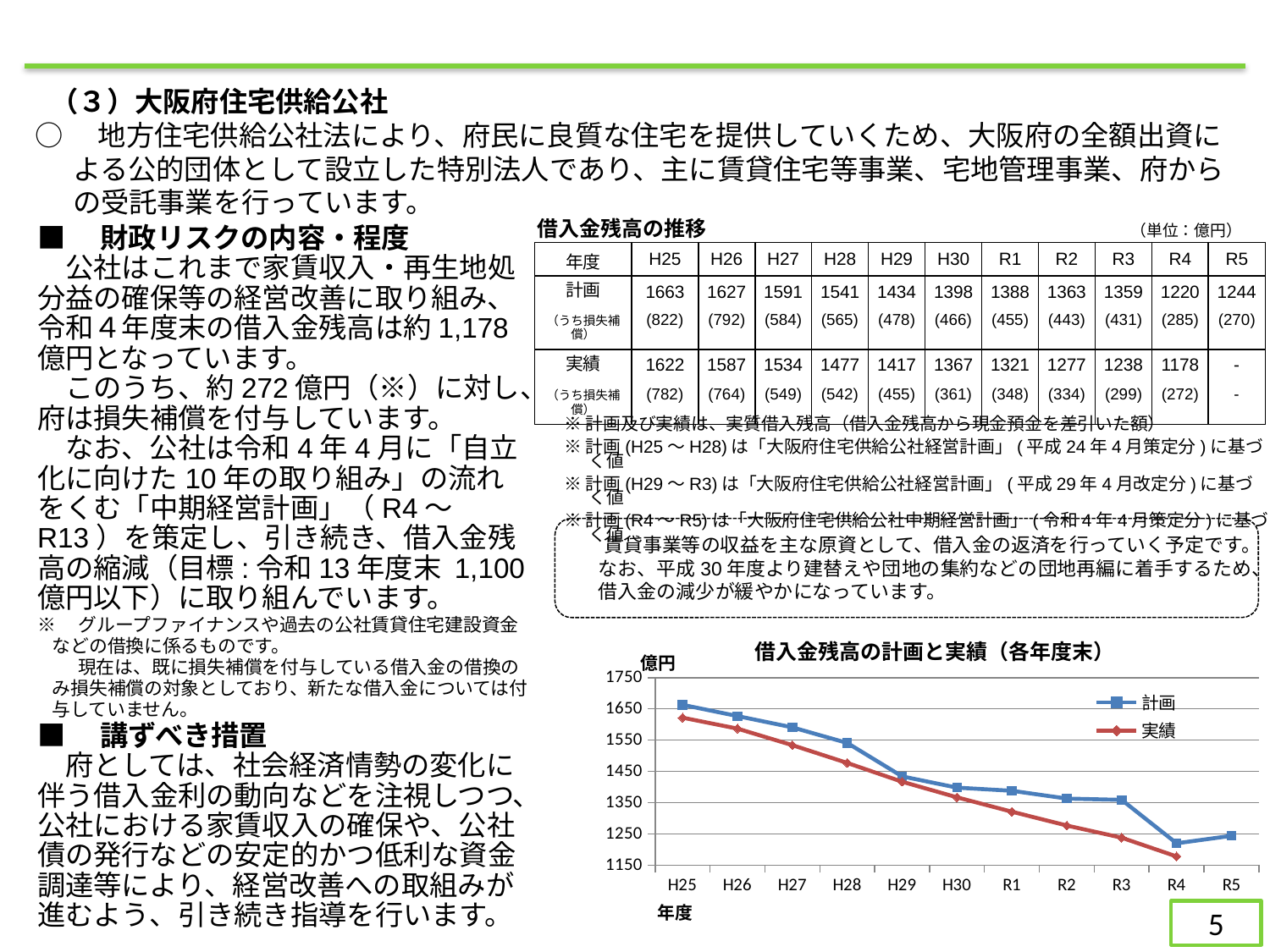

（３）大阪府住宅供給公社
  ○　地方住宅供給公社法により、府民に良質な住宅を提供していくため、大阪府の全額出資による公的団体として設立した特別法人であり、主に賃貸住宅等事業、宅地管理事業、府からの受託事業を行っています。
借入金残高の推移
（単位：億円）
■　財政リスクの内容・程度
　公社はこれまで家賃収入・再生地処分益の確保等の経営改善に取り組み、令和４年度末の借入金残高は約1,178億円となっています。
　このうち、約272億円（※）に対し、府は損失補償を付与しています。
　なお、公社は令和4年4月に「自立化に向けた10年の取り組み」の流れをくむ「中期経営計画」（R4～R13）を策定し、引き続き、借入金残高の縮減（目標:令和13年度末 1,100億円以下）に取り組んでいます。
※　グループファイナンスや過去の公社賃貸住宅建設資金などの借換に係るものです。
　　 現在は、既に損失補償を付与している借入金の借換のみ損失補償の対象としており、新たな借入金については付与していません。
■　講ずべき措置
　府としては、社会経済情勢の変化に伴う借入金利の動向などを注視しつつ、公社における家賃収入の確保や、公社債の発行などの安定的かつ低利な資金調達等により、経営改善への取組みが進むよう、引き続き指導を行います。
| 年度 | H25 | H26 | H27 | H28 | H29 | H30 | R1 | R2 | R3 | R4 | R5 |
| --- | --- | --- | --- | --- | --- | --- | --- | --- | --- | --- | --- |
| 計画 | 1663 | 1627 | 1591 | 1541 | 1434 | 1398 | 1388 | 1363 | 1359 | 1220 | 1244 |
| （うち損失補償） | (822) | (792) | (584) | (565) | (478) | (466) | (455) | (443) | (431) | (285) | (270) |
| 実績 | 1622 | 1587 | 1534 | 1477 | 1417 | 1367 | 1321 | 1277 | 1238 | 1178 | - |
| （うち損失補償） | (782) | (764) | (549) | (542) | (455) | (361) | (348) | (334) | (299) | (272) | - |
※計画及び実績は、実質借入残高（借入金残高から現金預金を差引いた額）
※計画(H25～H28)は「大阪府住宅供給公社経営計画」(平成24年4月策定分)に基づく値
※計画(H29～R3)は「大阪府住宅供給公社経営計画」(平成29年4月改定分)に基づく値
※計画(R4～R5)は「大阪府住宅供給公社中期経営計画」(令和4年4月策定分)に基づく値

　　賃貸事業等の収益を主な原資として、借入金の返済を行っていく予定です。
　　なお、平成30年度より建替えや団地の集約などの団地再編に着手するため、
　　借入金の減少が緩やかになっています。

### Chart: 借入金残高の計画と実績（各年度末）

| Category | 計画 | 実績 |
|---|---|---|
| H25 | 1663.0 | 1622.0 |
| H26 | 1627.0 | 1587.0 |
| H27 | 1591.0 | 1534.0 |
| H28 | 1541.0 | 1477.0 |
| H29 | 1434.0 | 1417.0 |
| H30 | 1398.0 | 1367.0 |
| R1 | 1388.0 | 1321.0 |
| R2 | 1363.0 | 1277.0 |
| R3 | 1359.0 | 1238.0 |
| R4 | 1220.0 | 1178.0 |
| R5 | 1244.0 | None |
年度
5